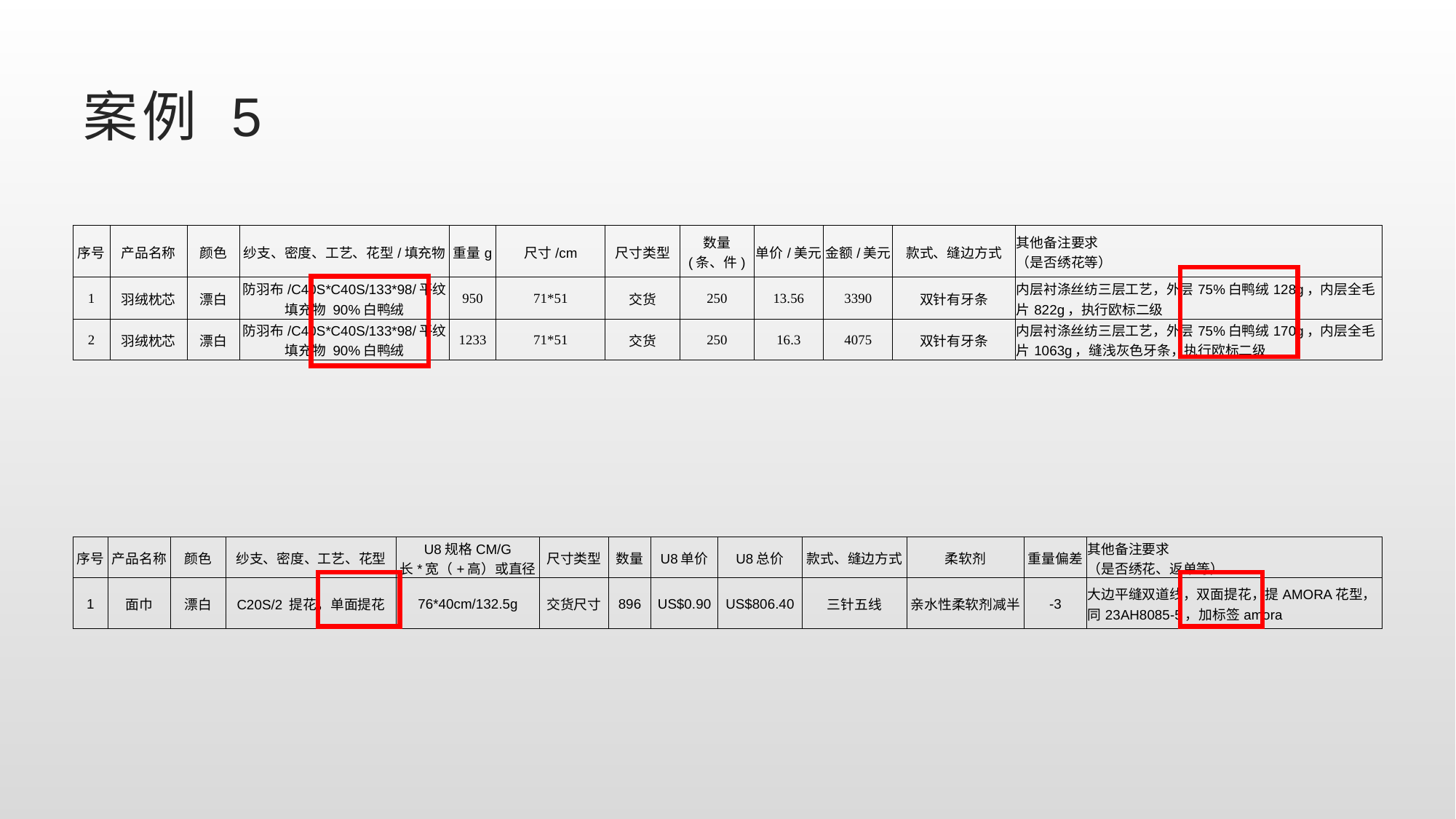

# 案例 5
| 序号 | 产品名称 | 颜色 | 纱支、密度、工艺、花型/填充物 | 重量g | 尺寸/cm | 尺寸类型 | 数量 (条、件) | 单价/美元 | 金额/美元 | 款式、缝边方式 | 其他备注要求 （是否绣花等） |
| --- | --- | --- | --- | --- | --- | --- | --- | --- | --- | --- | --- |
| 1 | 羽绒枕芯 | 漂白 | 防羽布/C40S\*C40S/133\*98/平纹 填充物 90%白鸭绒 | 950 | 71\*51 | 交货 | 250 | 13.56 | 3390 | 双针有牙条 | 内层衬涤丝纺三层工艺，外层75%白鸭绒128g，内层全毛片822g，执行欧标二级 |
| 2 | 羽绒枕芯 | 漂白 | 防羽布/C40S\*C40S/133\*98/平纹 填充物 90%白鸭绒 | 1233 | 71\*51 | 交货 | 250 | 16.3 | 4075 | 双针有牙条 | 内层衬涤丝纺三层工艺，外层75%白鸭绒170g，内层全毛片1063g，缝浅灰色牙条，执行欧标二级 |

| 序号 | 产品名称 | 颜色 | 纱支、密度、工艺、花型 | U8规格CM/G 长\*宽（+高）或直径 | 尺寸类型 | 数量 | U8单价 | U8总价 | 款式、缝边方式 | 柔软剂 | 重量偏差 | 其他备注要求 （是否绣花、返单等） |
| --- | --- | --- | --- | --- | --- | --- | --- | --- | --- | --- | --- | --- |
| 1 | 面巾 | 漂白 | C20S/2 提花，单面提花 | 76\*40cm/132.5g | 交货尺寸 | 896 | US$0.90 | US$806.40 | 三针五线 | 亲水性柔软剂减半 | -3 | 大边平缝双道线，双面提花，提AMORA花型，同23AH8085-5，加标签amora |

45